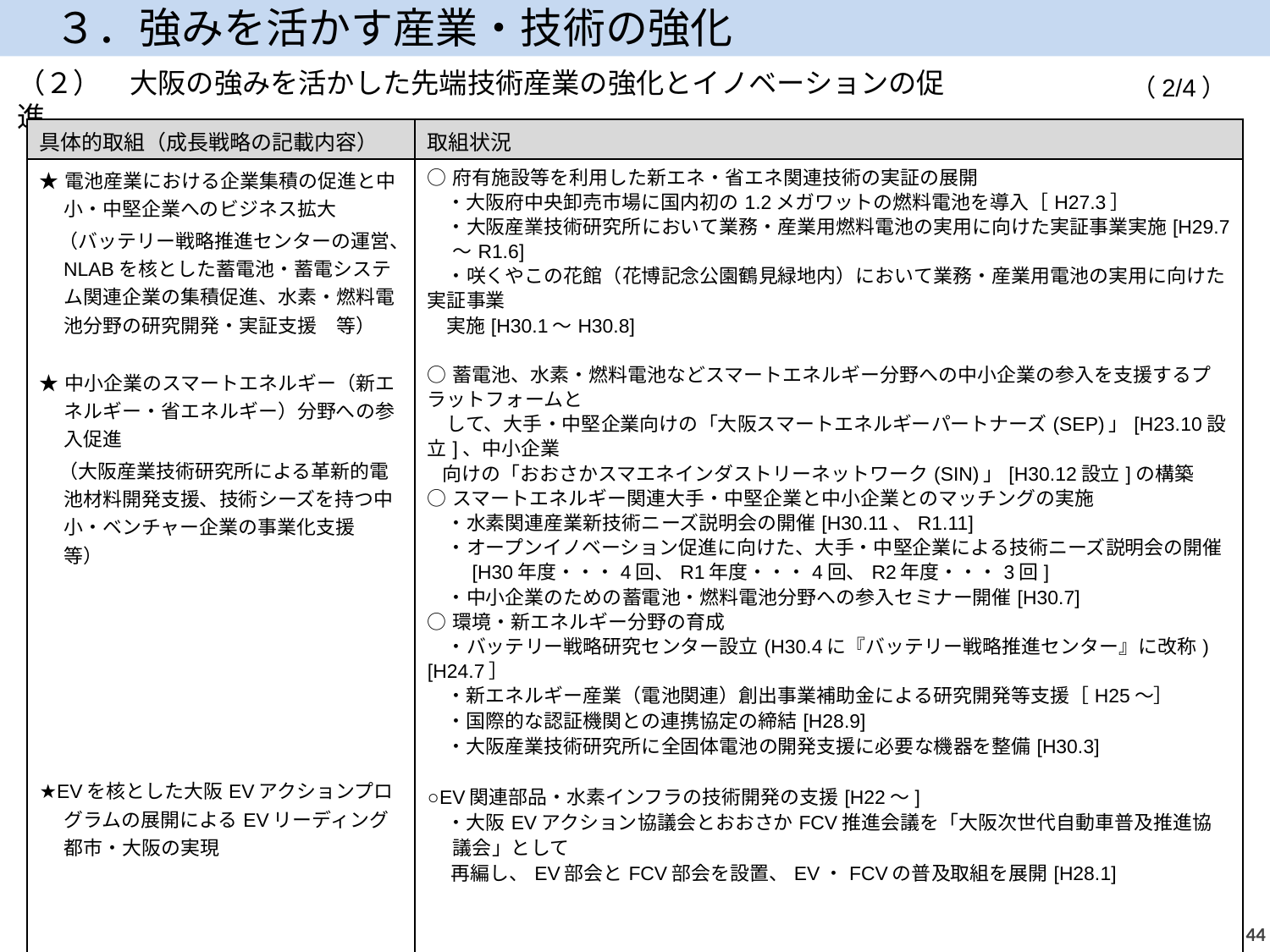

３．強みを活かす産業・技術の強化
（２）　大阪の強みを活かした先端技術産業の強化とイノベーションの促進
（2/4）
| 具体的取組（成長戦略の記載内容） | 取組状況 |
| --- | --- |
| ★電池産業における企業集積の促進と中小・中堅企業へのビジネス拡大 　（バッテリー戦略推進センターの運営、NLABを核とした蓄電池・蓄電システム関連企業の集積促進、水素・燃料電池分野の研究開発・実証支援　等） ★中小企業のスマートエネルギー（新エネルギー・省エネルギー）分野への参入促進 　（大阪産業技術研究所による革新的電池材料開発支援、技術シーズを持つ中小・ベンチャー企業の事業化支援　等） ★EVを核とした大阪EVアクションプログラムの展開によるEVリーディング都市・大阪の実現 | ○府有施設等を利用した新エネ・省エネ関連技術の実証の展開 　・大阪府中央卸売市場に国内初の1.2メガワットの燃料電池を導入［H27.3］ 　・大阪産業技術研究所において業務・産業用燃料電池の実用に向けた実証事業実施[H29.7～R1.6] 　・咲くやこの花館（花博記念公園鶴⾒緑地内）において業務・産業用電池の実用に向けた実証事業 実施[H30.1～H30.8] ○蓄電池、水素・燃料電池などスマートエネルギー分野への中小企業の参入を支援するプラットフォームと 　して、大手・中堅企業向けの「大阪スマートエネルギーパートナーズ(SEP)」[H23.10設立]、中小企業 向けの「おおさかスマエネインダストリーネットワーク(SIN)」[H30.12設立]の構築 ○スマートエネルギー関連大手・中堅企業と中小企業とのマッチングの実施 　・水素関連産業新技術ニーズ説明会の開催[H30.11、R1.11] 　・オープンイノベーション促進に向けた、大手・中堅企業による技術ニーズ説明会の開催 　　[H30年度・・・4回、R1年度・・・4回、R2年度・・・3回] 　・中小企業のための蓄電池・燃料電池分野への参入セミナー開催[H30.7] ○環境・新エネルギー分野の育成 　・バッテリー戦略研究センター設立(H30.4に『バッテリー戦略推進センター』に改称)[H24.7］ 　・新エネルギー産業（電池関連）創出事業補助金による研究開発等支援［H25～］ 　・国際的な認証機関との連携協定の締結[H28.9] 　・大阪産業技術研究所に全固体電池の開発支援に必要な機器を整備[H30.3] ○EV関連部品・水素インフラの技術開発の支援[H22～] 　・大阪EVアクション協議会とおおさかFCV推進会議を「大阪次世代自動車普及推進協議会」として 再編し、EV部会とFCV部会を設置、EV・FCVの普及取組を展開[H28.1] |
44